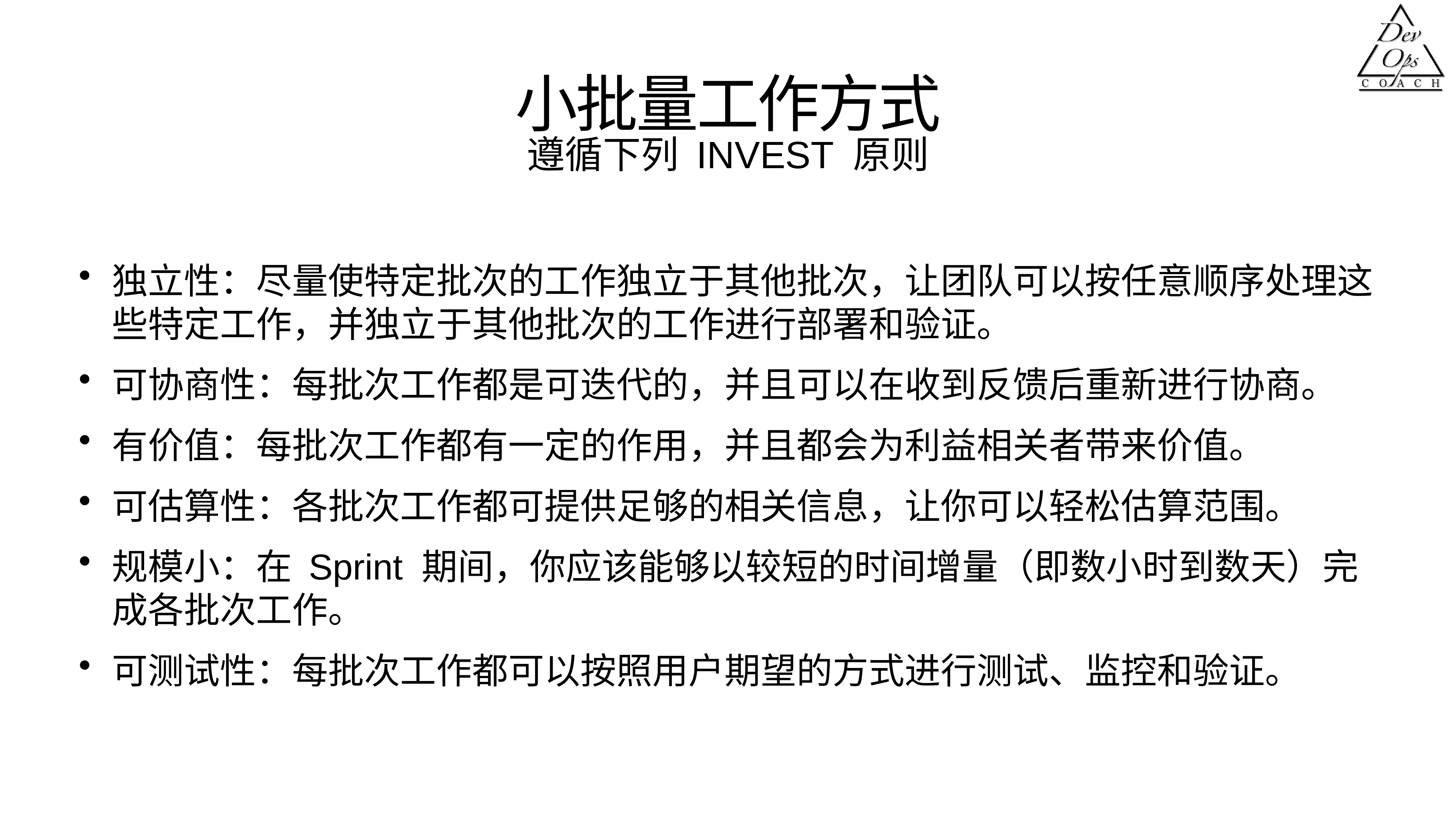

# 小批量工作方式
遵循下列 INVEST 原则
独立性：尽量使特定批次的工作独立于其他批次，让团队可以按任意顺序处理这些特定工作，并独立于其他批次的工作进行部署和验证。
可协商性：每批次工作都是可迭代的，并且可以在收到反馈后重新进行协商。
有价值：每批次工作都有一定的作用，并且都会为利益相关者带来价值。
可估算性：各批次工作都可提供足够的相关信息，让你可以轻松估算范围。
规模小：在 Sprint 期间，你应该能够以较短的时间增量（即数小时到数天）完成各批次工作。
可测试性：每批次工作都可以按照用户期望的方式进行测试、监控和验证。